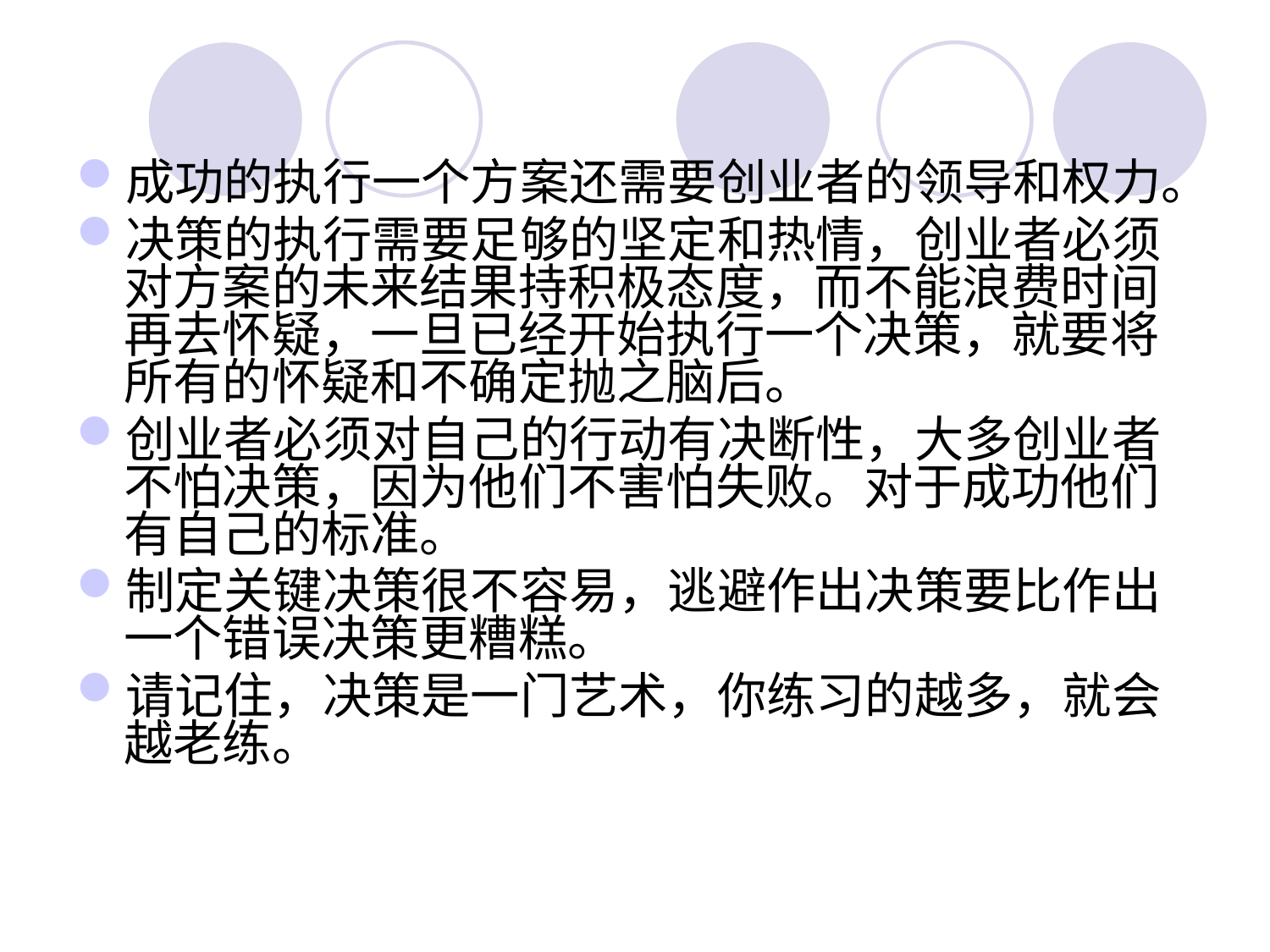

成功的执行一个方案还需要创业者的领导和权力。
决策的执行需要足够的坚定和热情，创业者必须对方案的未来结果持积极态度，而不能浪费时间再去怀疑，一旦已经开始执行一个决策，就要将所有的怀疑和不确定抛之脑后。
创业者必须对自己的行动有决断性，大多创业者不怕决策，因为他们不害怕失败。对于成功他们有自己的标准。
制定关键决策很不容易，逃避作出决策要比作出一个错误决策更糟糕。
请记住，决策是一门艺术，你练习的越多，就会越老练。